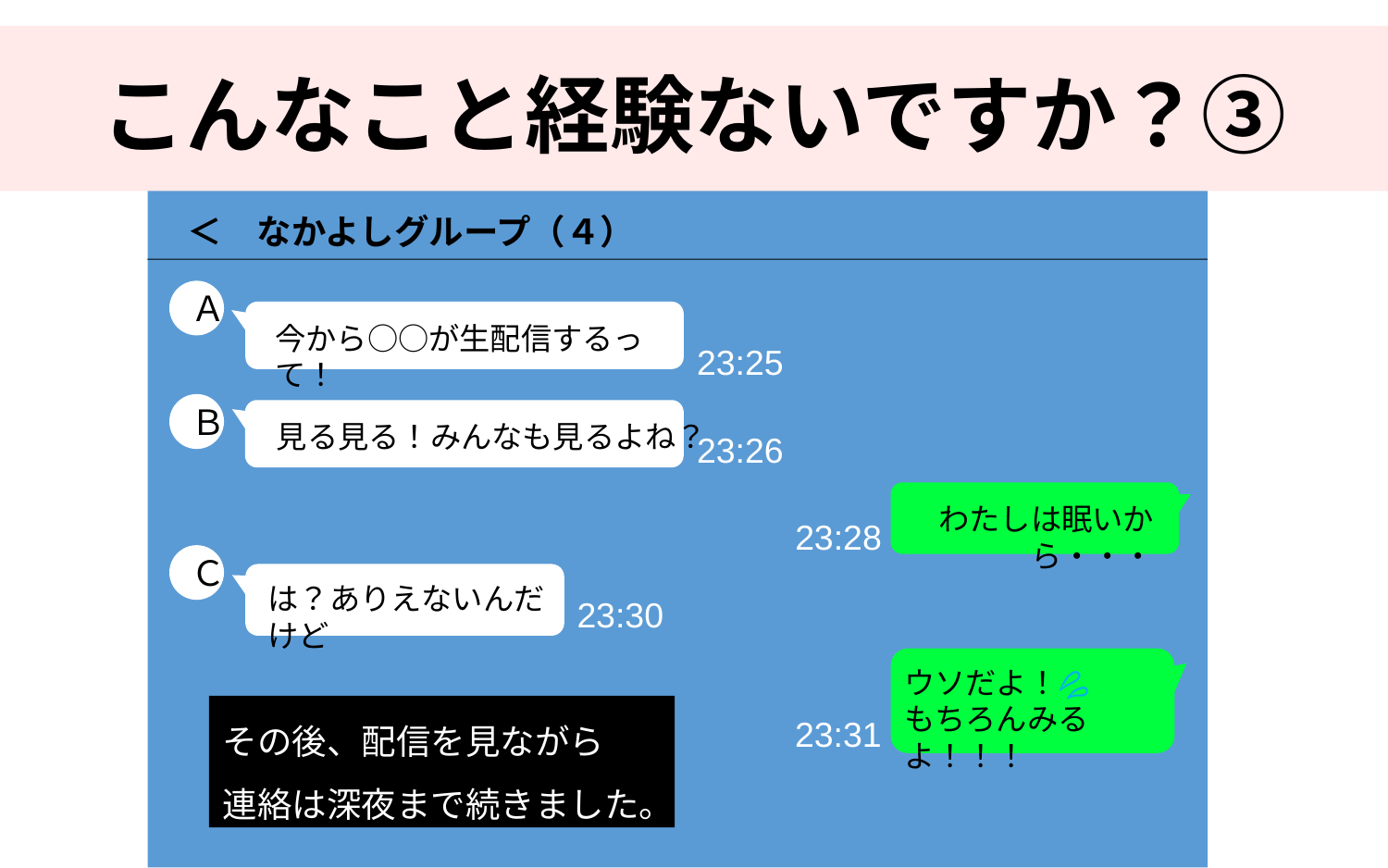

こんなこと経験ないですか？③

＜　なかよしグループ（４）

Ａ

今から○○が生配信するって！
23:25
Ｂ

見る見る！みんなも見るよね？
23:26

わたしは眠いから・・・
23:28
Ｃ

は？ありえないんだけど
23:30

ウソだよ！💦
もちろんみるよ！！！
その後、配信を見ながら
連絡は深夜まで続きました。
23:31